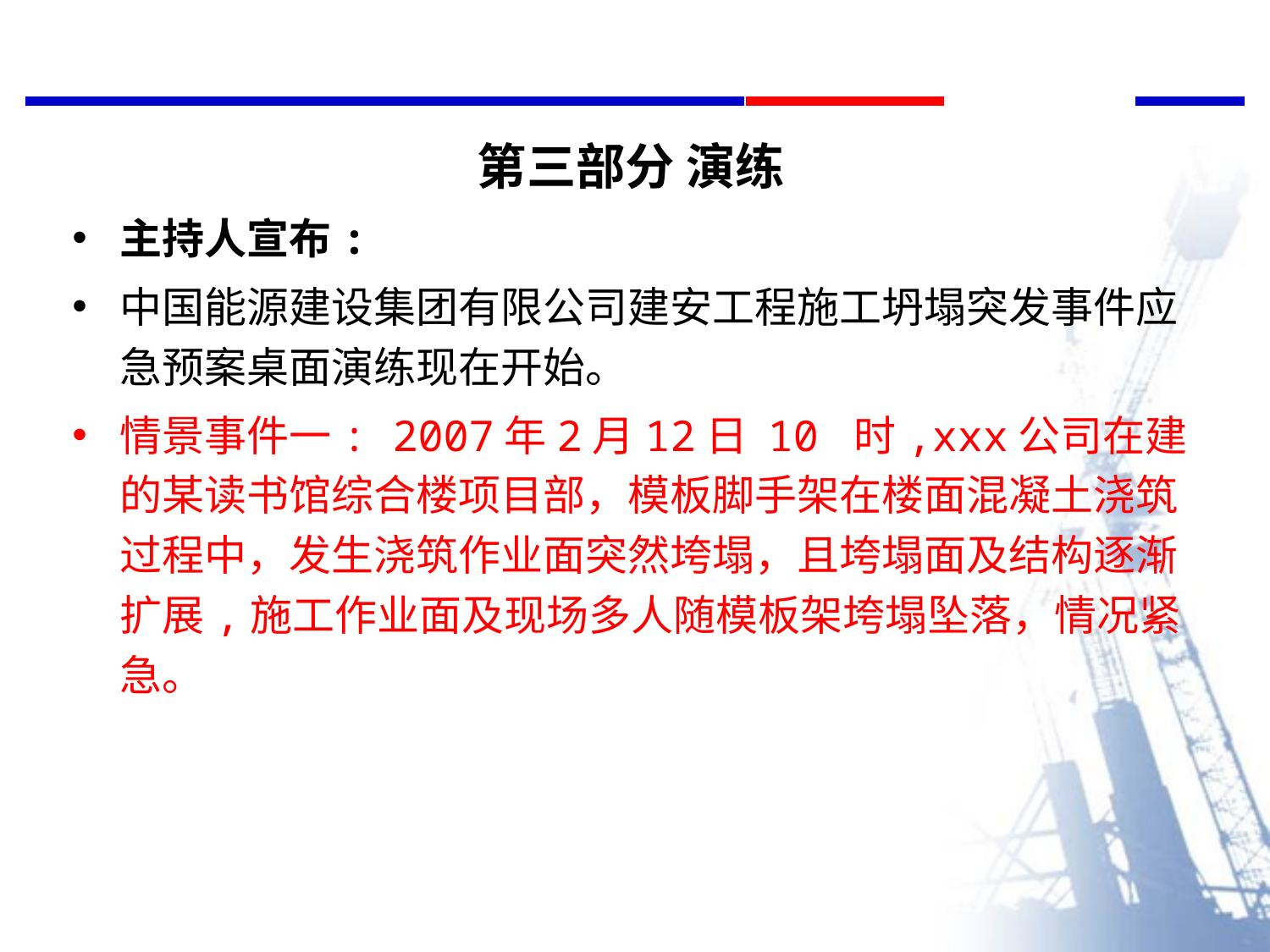

第三部分 演练
主持人宣布:
中国能源建设集团有限公司建安工程施工坍塌突发事件应急预案桌面演练现在开始。
情景事件一: 2007年2月12日 10 时,xxx公司在建的某读书馆综合楼项目部，模板脚手架在楼面混凝土浇筑过程中，发生浇筑作业面突然垮塌，且垮塌面及结构逐渐扩展,施工作业面及现场多人随模板架垮塌坠落，情况紧急。